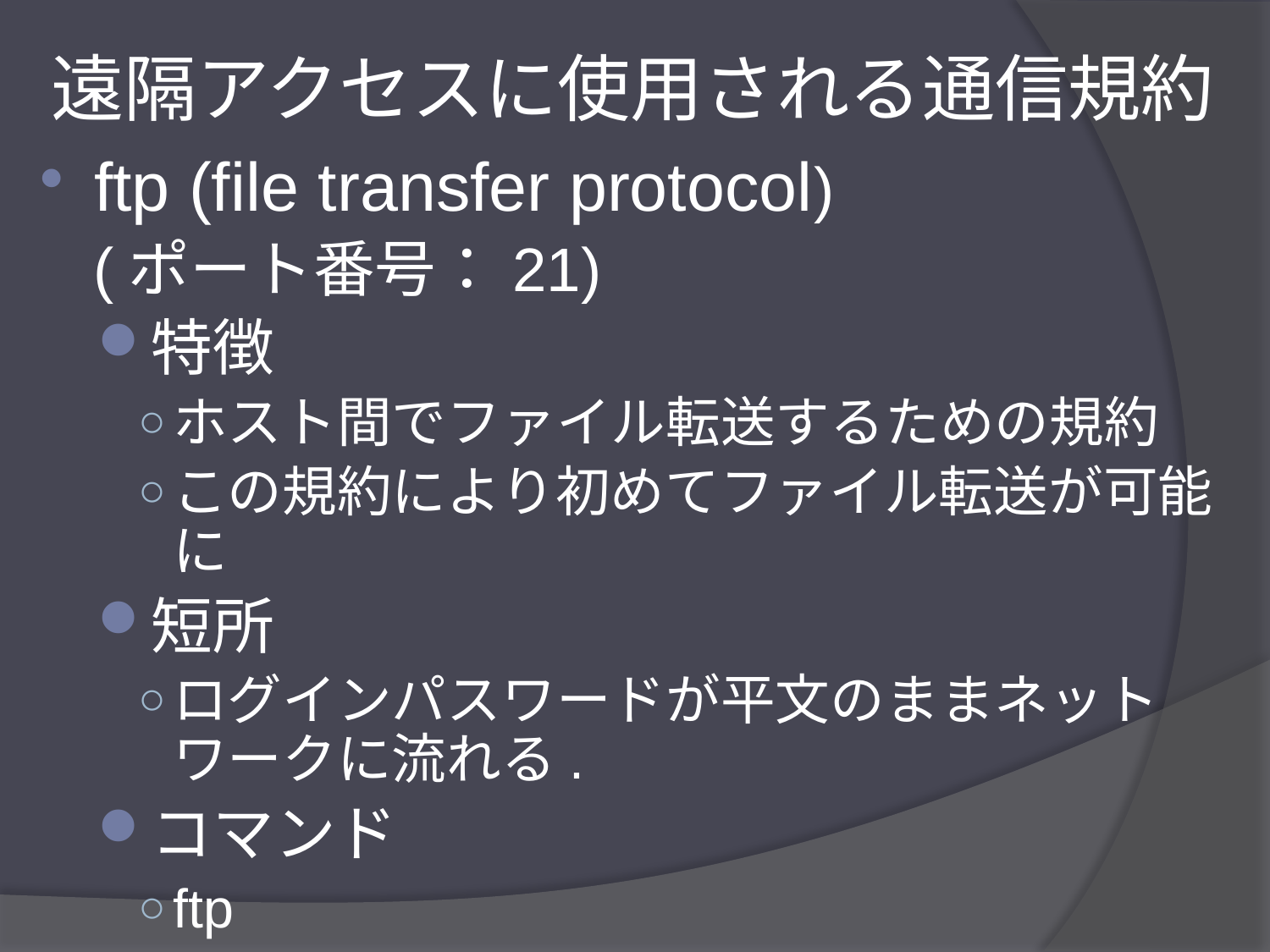

# 遠隔アクセスに使用される通信規約
ftp (file transfer protocol)
   (ポート番号：21)
特徴
ホスト間でファイル転送するための規約
この規約により初めてファイル転送が可能に
短所
ログインパスワードが平文のままネットワークに流れる.
コマンド
ftp